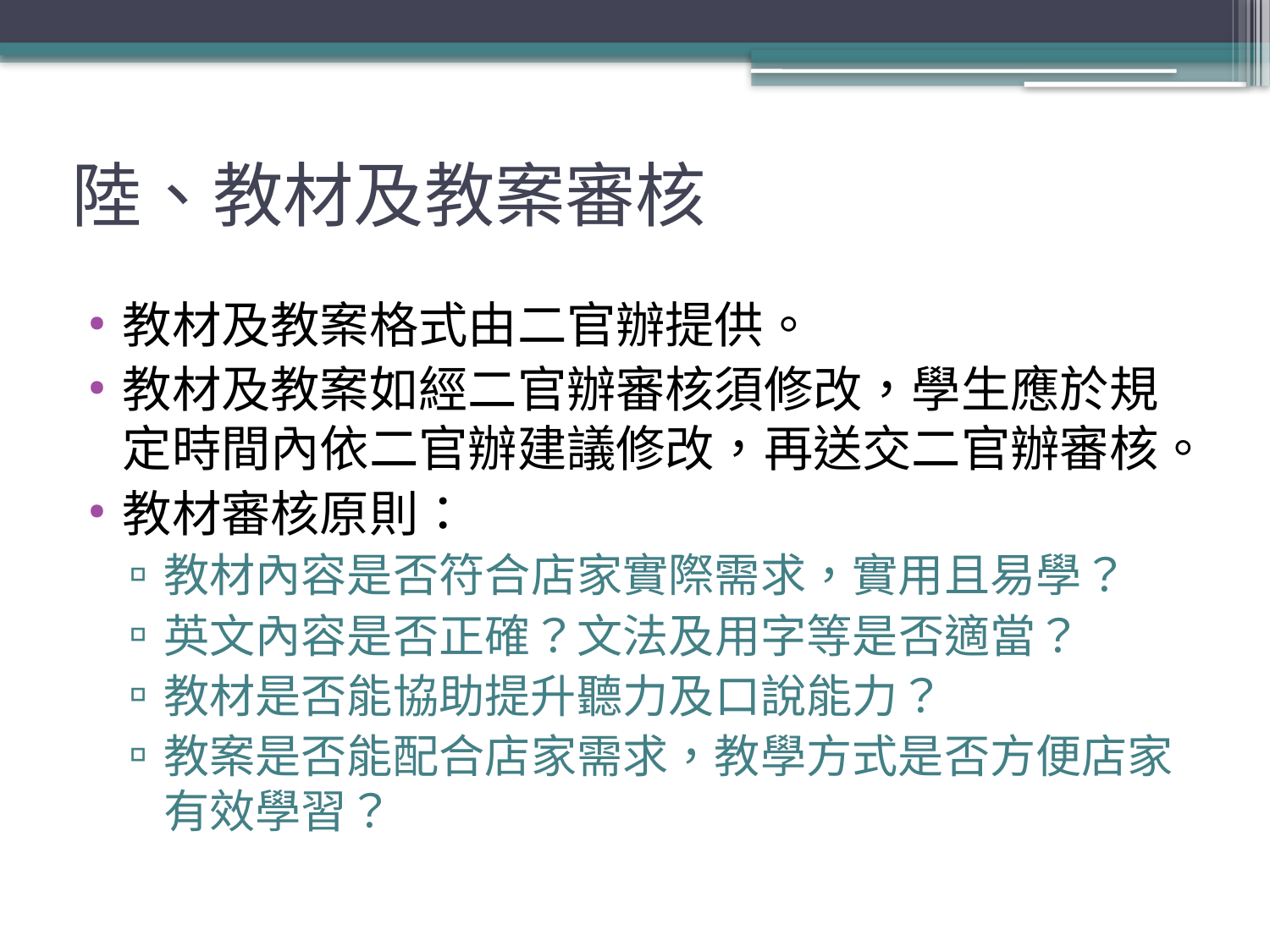

# 陸、教材及教案審核
教材及教案格式由二官辦提供。
教材及教案如經二官辦審核須修改，學生應於規定時間內依二官辦建議修改，再送交二官辦審核。
教材審核原則：
教材內容是否符合店家實際需求，實用且易學？
英文內容是否正確？文法及用字等是否適當？
教材是否能協助提升聽力及口說能力？
教案是否能配合店家需求，教學方式是否方便店家有效學習？